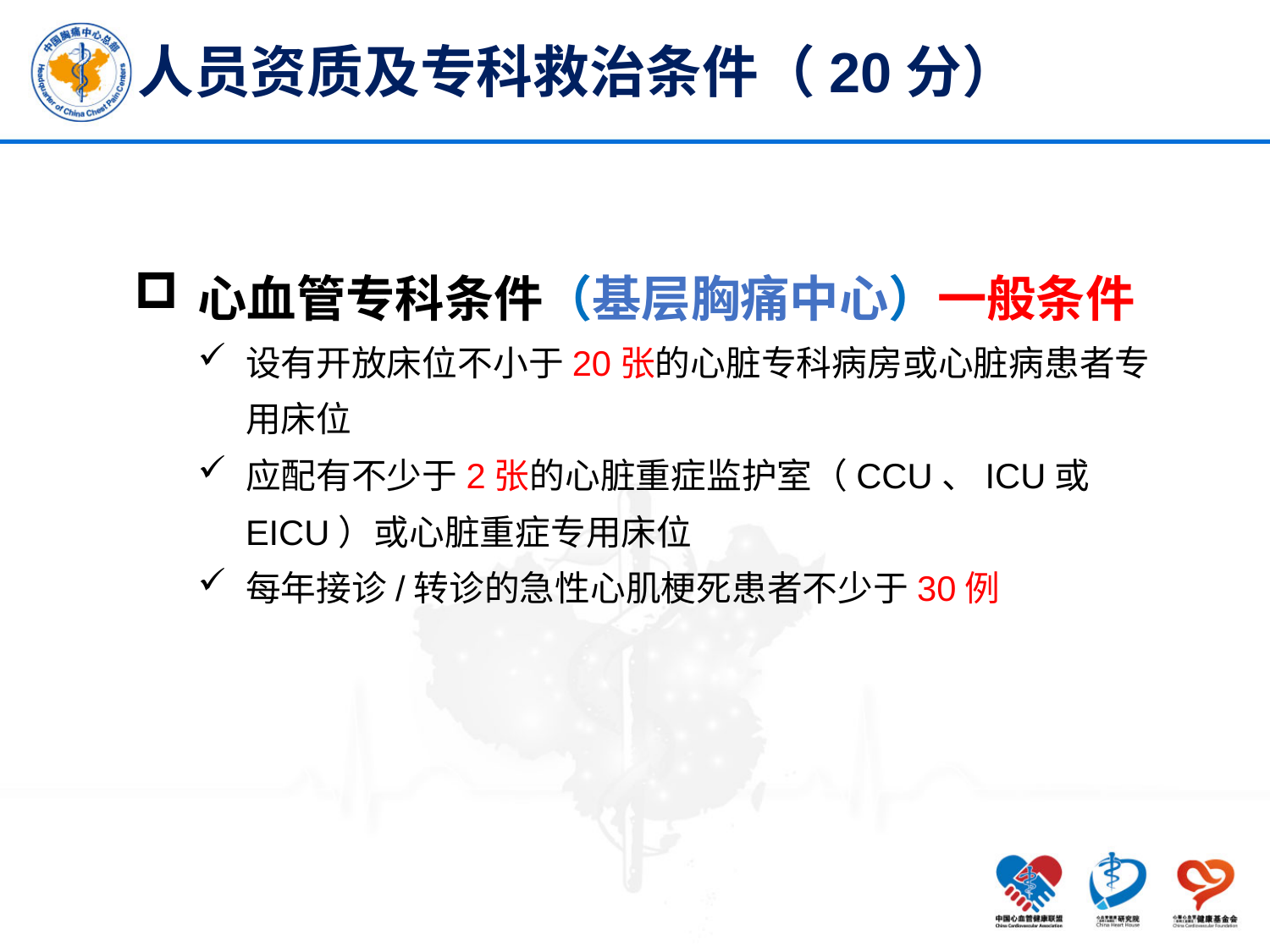

# 人员资质及专科救治条件（20分）
心血管专科条件（基层胸痛中心）一般条件
设有开放床位不小于20张的心脏专科病房或心脏病患者专用床位
应配有不少于2张的心脏重症监护室（CCU、ICU或EICU）或心脏重症专用床位
每年接诊/转诊的急性心肌梗死患者不少于30例